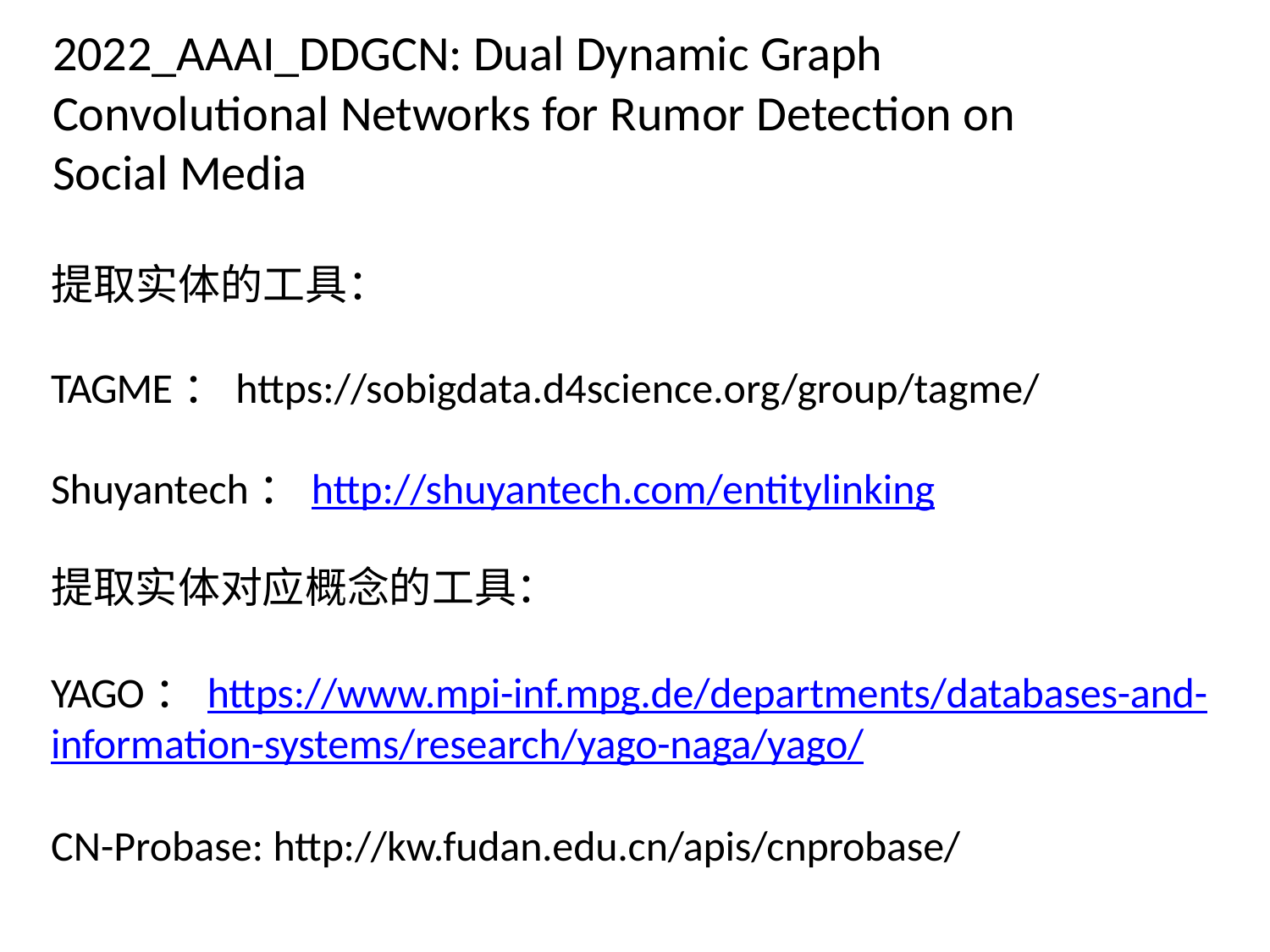

2022_AAAI_DDGCN: Dual Dynamic Graph
Convolutional Networks for Rumor Detection on
Social Media
提取实体的工具：
TAGME：https://sobigdata.d4science.org/group/tagme/
Shuyantech：http://shuyantech.com/entitylinking
提取实体对应概念的工具：
YAGO：https://www.mpi-inf.mpg.de/departments/databases-and-
information-systems/research/yago-naga/yago/
CN-Probase: http://kw.fudan.edu.cn/apis/cnprobase/